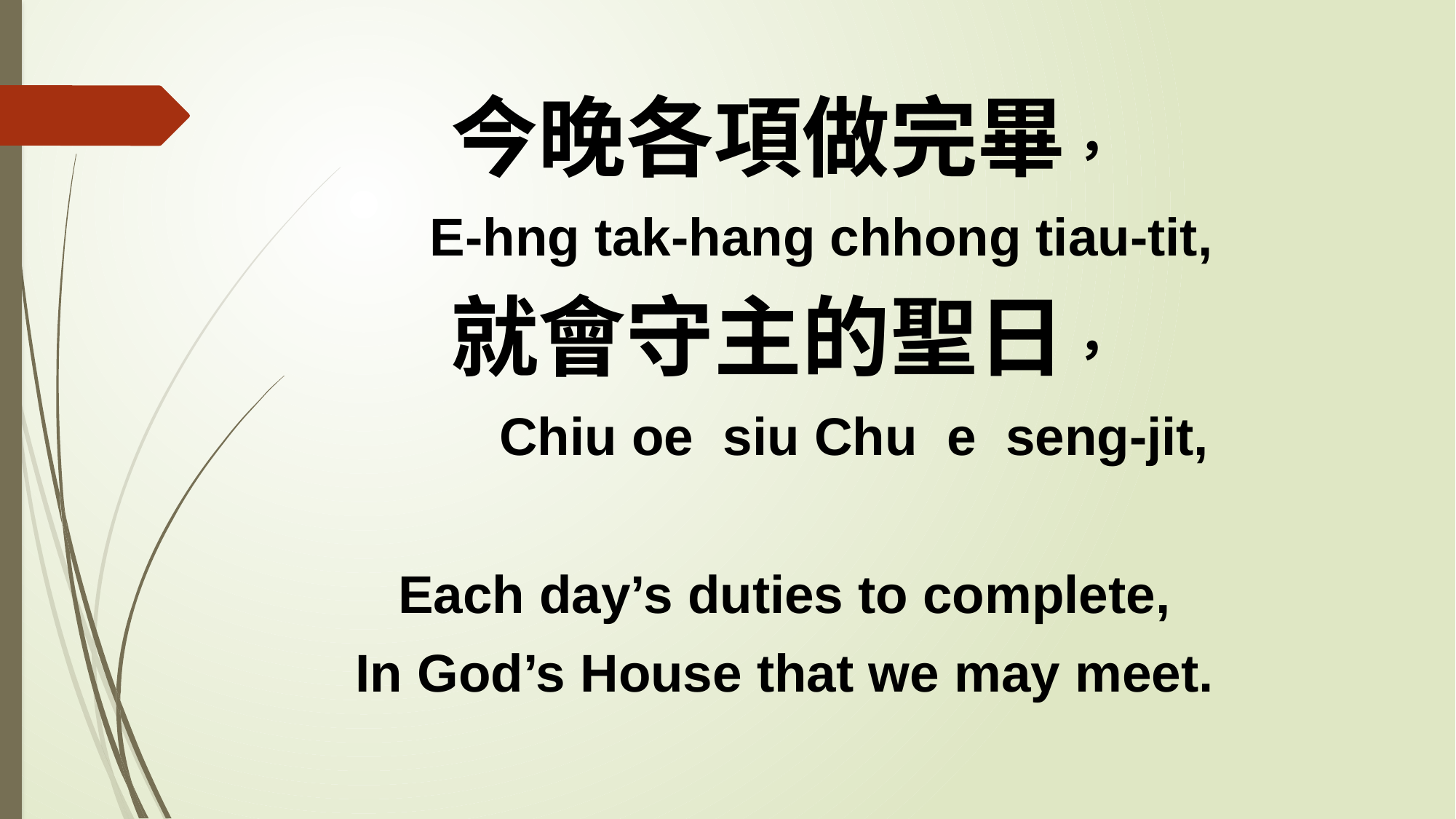

今晚各項做完畢，
     E-hng tak-hang chhong tiau-tit,
就會守主的聖日，
                Chiu oe  siu Chu  e  seng-jit,

Each day’s duties to complete,
In God’s House that we may meet.